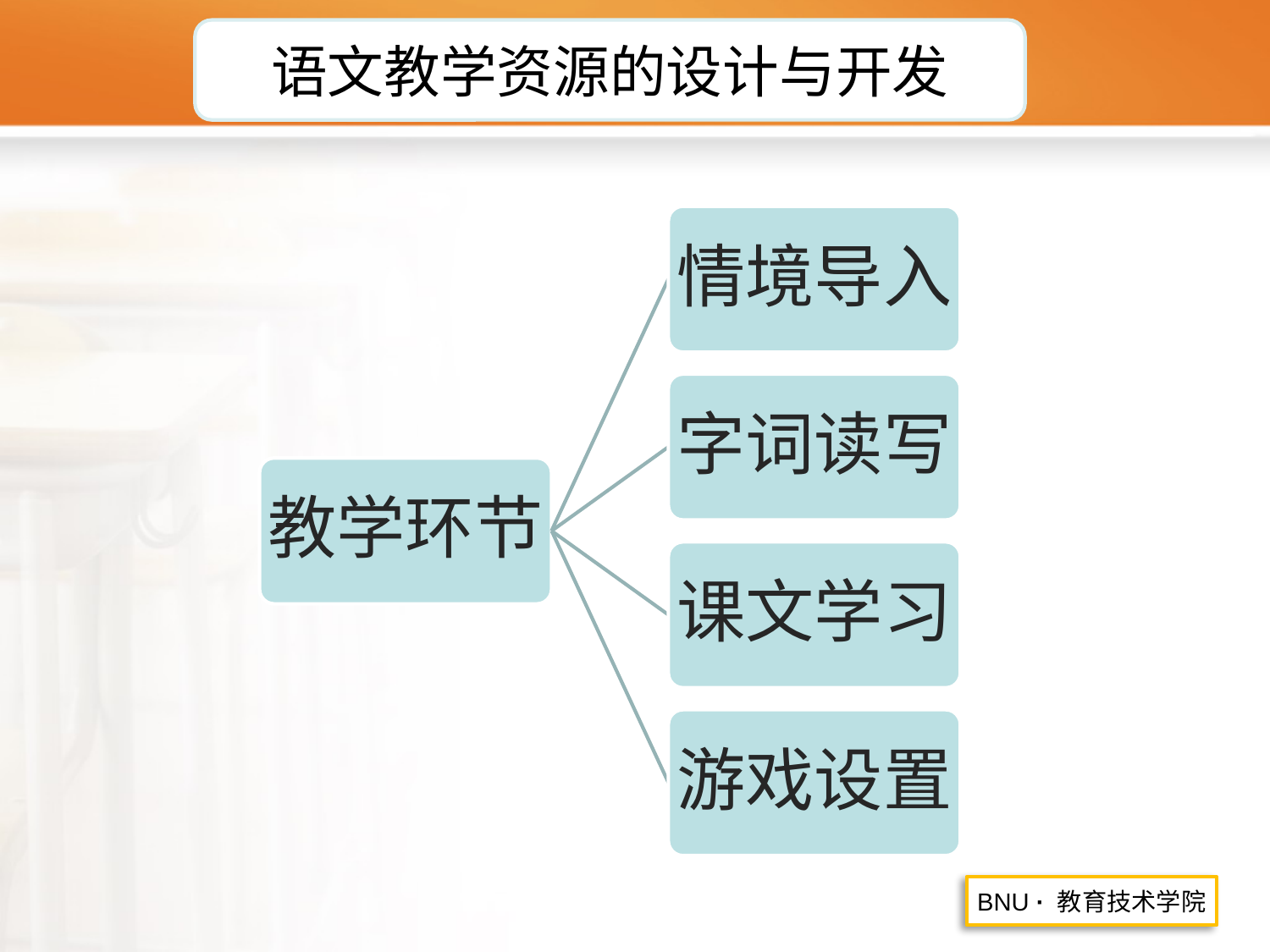

语文教学资源的设计与开发
教学环节

情境导入

字词读写

课文学习

游戏设置